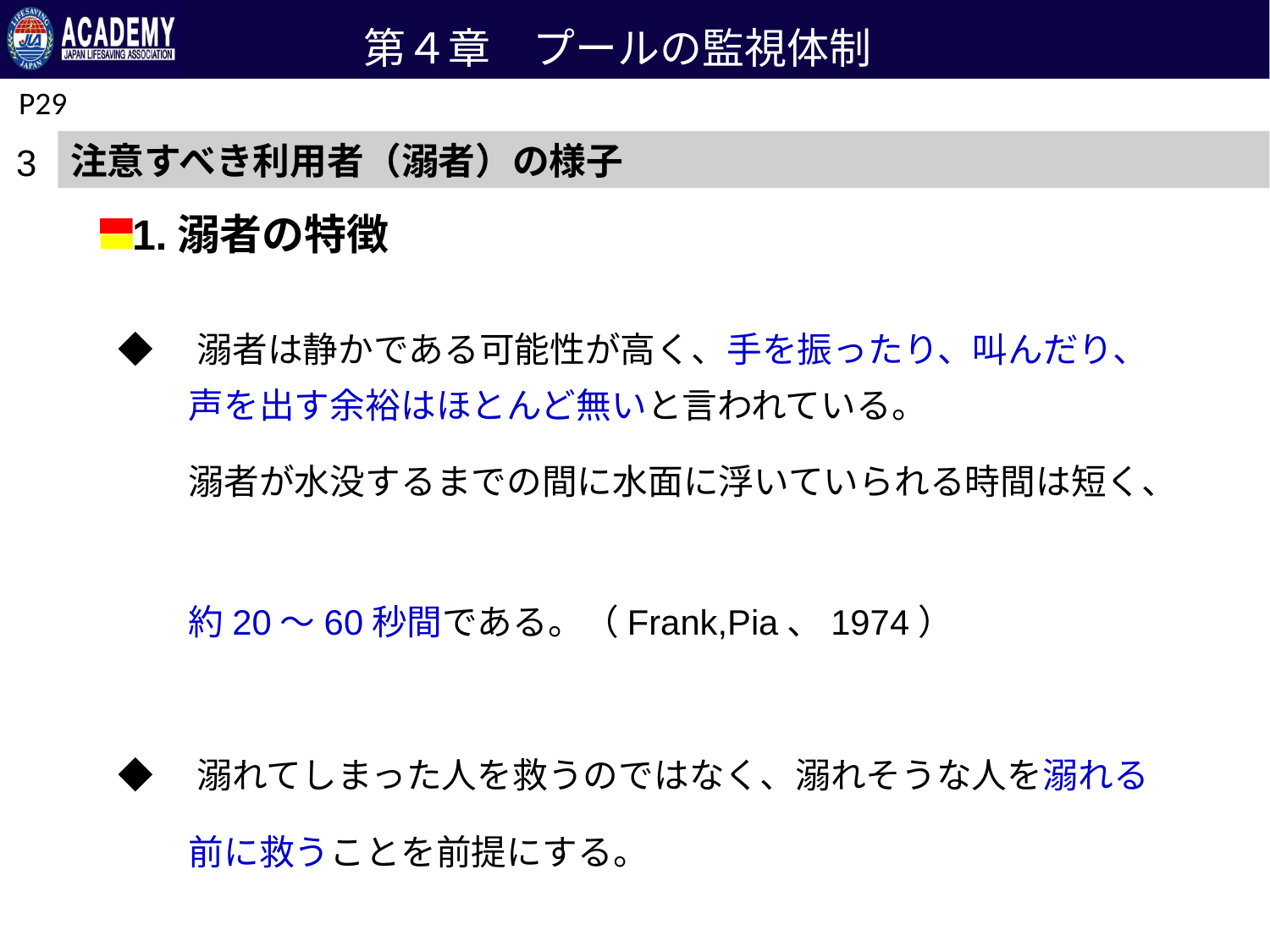

第４章　プールの監視体制
P29
注意すべき利用者（溺者）の様子
3
1.溺者の特徴
◆　溺者は静かである可能性が高く、手を振ったり、叫んだり、
　　声を出す余裕はほとんど無いと言われている。
　　溺者が水没するまでの間に水面に浮いていられる時間は短く、
　　約20～60秒間である。（Frank,Pia、1974）

◆　溺れてしまった人を救うのではなく、溺れそうな人を溺れる
　　前に救うことを前提にする。